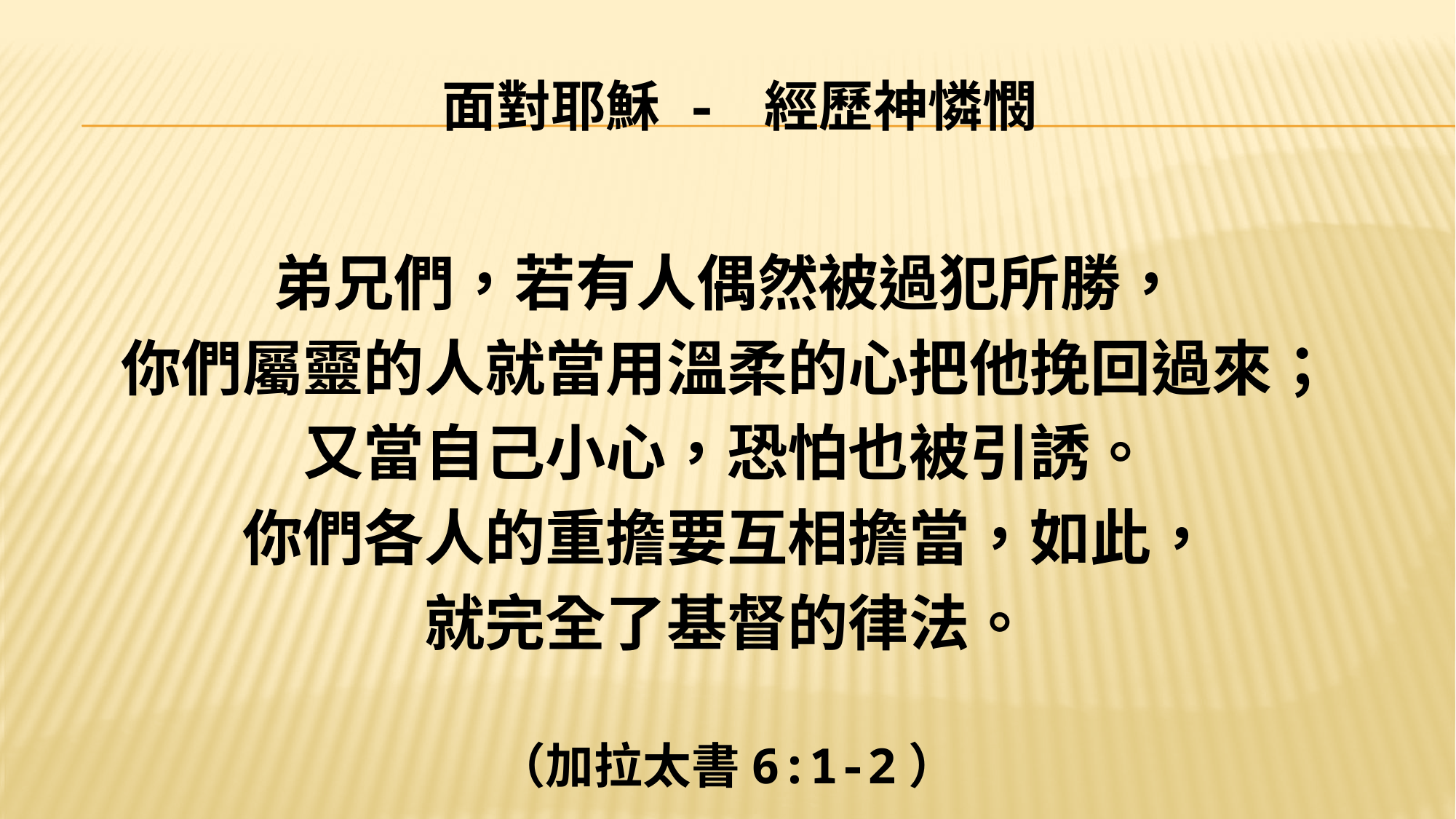

# 面對耶穌 - 經歷神憐憫

弟兄們，若有人偶然被過犯所勝，
你們屬靈的人就當用溫柔的心把他挽回過來；
又當自己小心，恐怕也被引誘。
你們各人的重擔要互相擔當，如此，
就完全了基督的律法。

（加拉太書6:1-2）